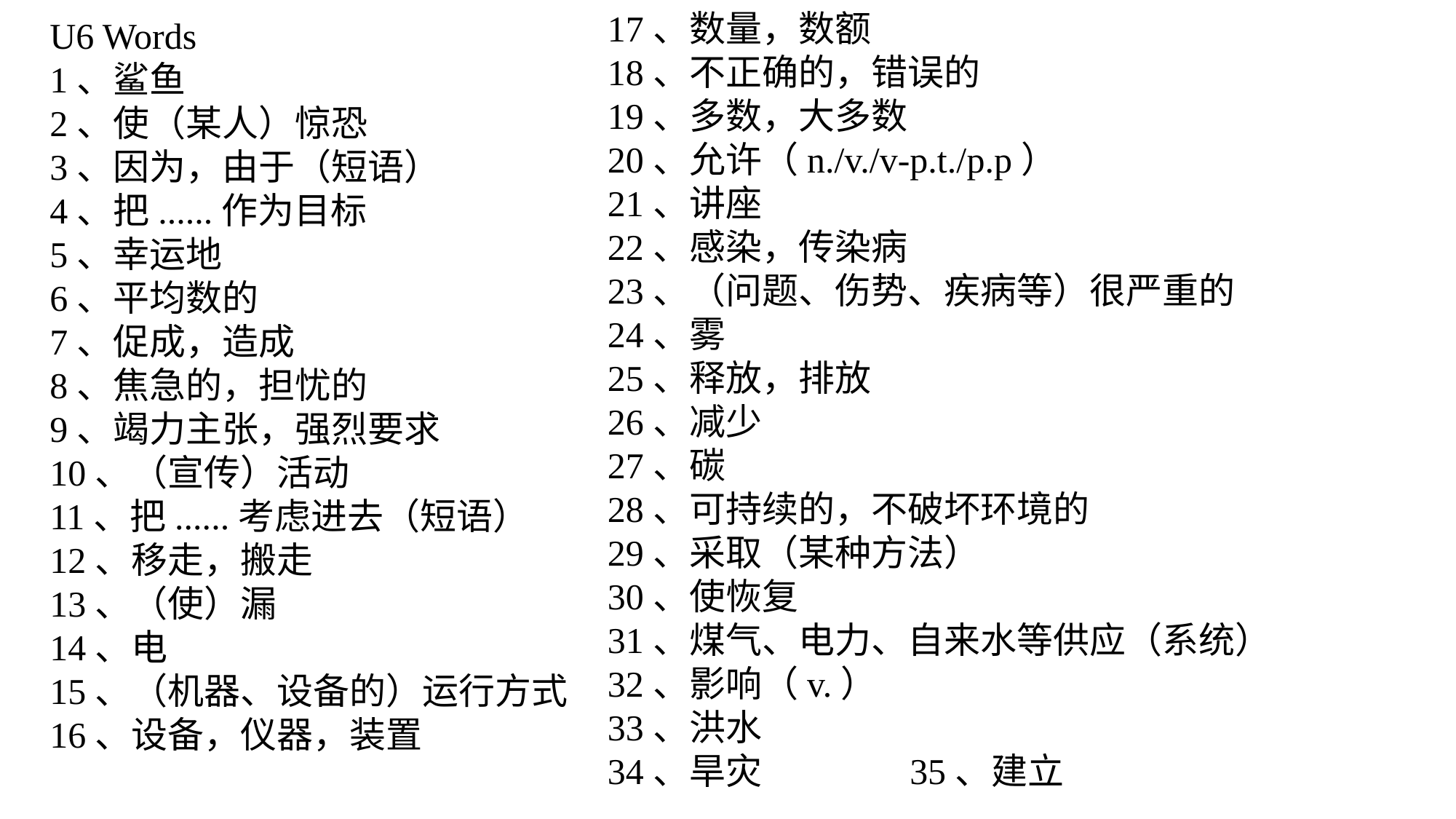

17、数量，数额
18、不正确的，错误的
19、多数，大多数
20、允许（n./v./v-p.t./p.p）
21、讲座
22、感染，传染病
23、（问题、伤势、疾病等）很严重的
24、雾
25、释放，排放
26、减少
27、碳
28、可持续的，不破坏环境的
29、采取（某种方法）
30、使恢复
31、煤气、电力、自来水等供应（系统）
32、影响（v.）
33、洪水
34、旱灾                 35、建立

U6 Words
1、鲨鱼
2、使（某人）惊恐
3、因为，由于（短语）
4、把......作为目标
5、幸运地
6、平均数的
7、促成，造成
8、焦急的，担忧的
9、竭力主张，强烈要求
10、（宣传）活动
11、把......考虑进去（短语）
12、移走，搬走
13、（使）漏
14、电
15、（机器、设备的）运行方式
16、设备，仪器，装置